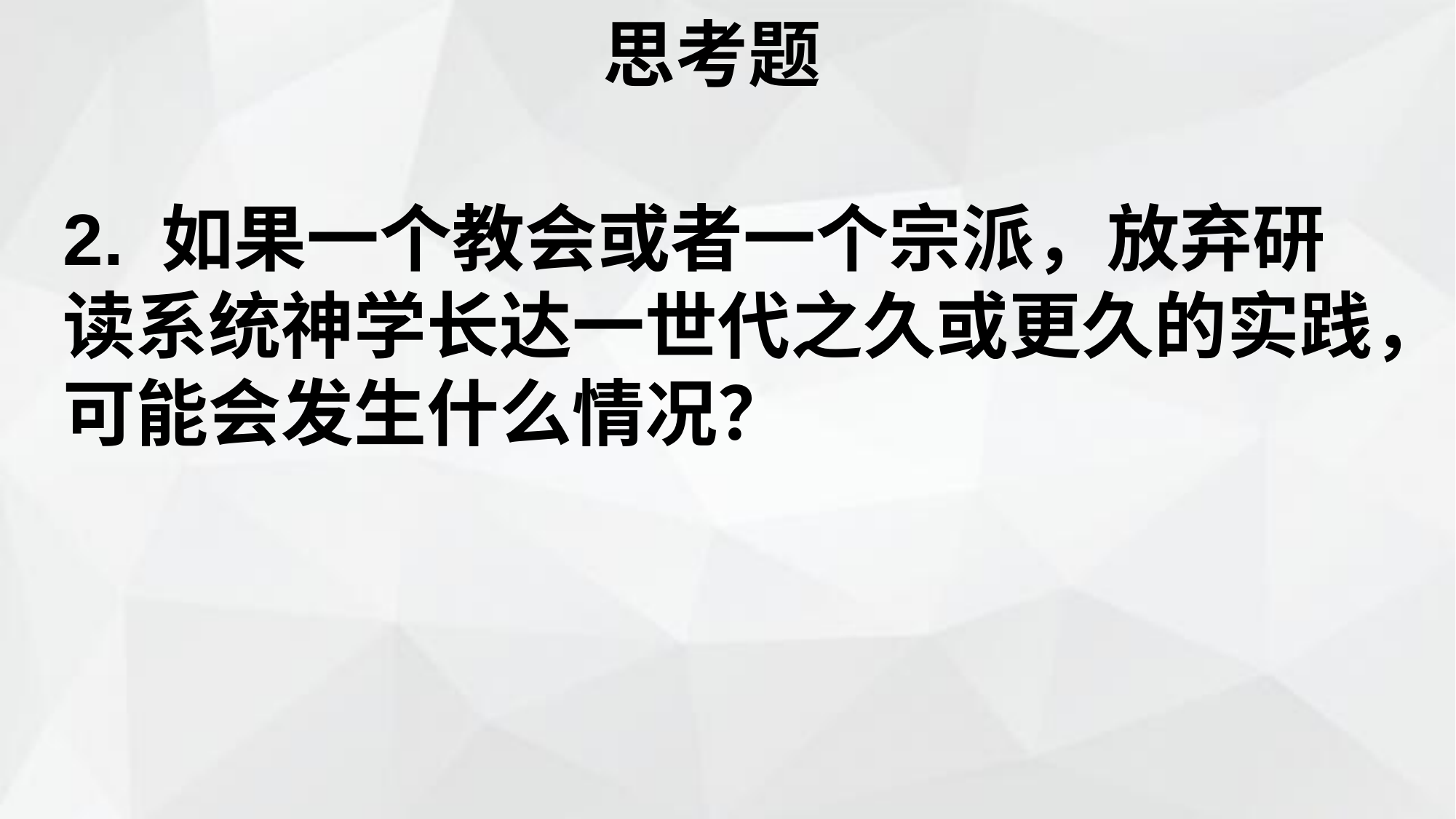

思考题

2. 如果一个教会或者一个宗派，放弃研读系统神学长达一世代之久或更久的实践，可能会发生什么情况？

32